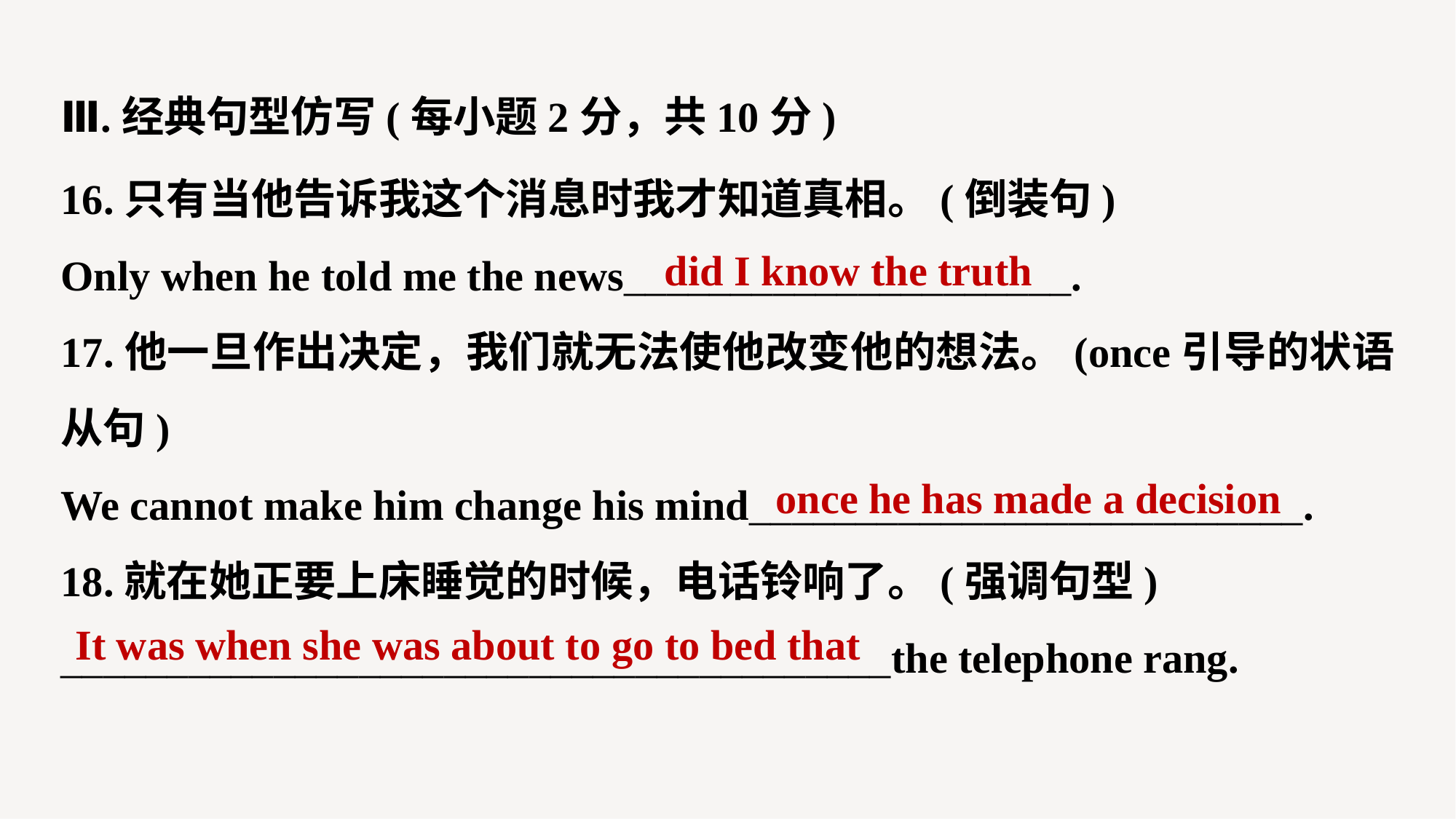

Ⅲ.经典句型仿写(每小题2分，共10分)
16.只有当他告诉我这个消息时我才知道真相。(倒装句)
Only when he told me the news_____________________.
17.他一旦作出决定，我们就无法使他改变他的想法。(once引导的状语从句)
We cannot make him change his mind__________________________.
18.就在她正要上床睡觉的时候，电话铃响了。(强调句型)
_______________________________________the telephone rang.
did I know the truth
once he has made a decision
It was when she was about to go to bed that